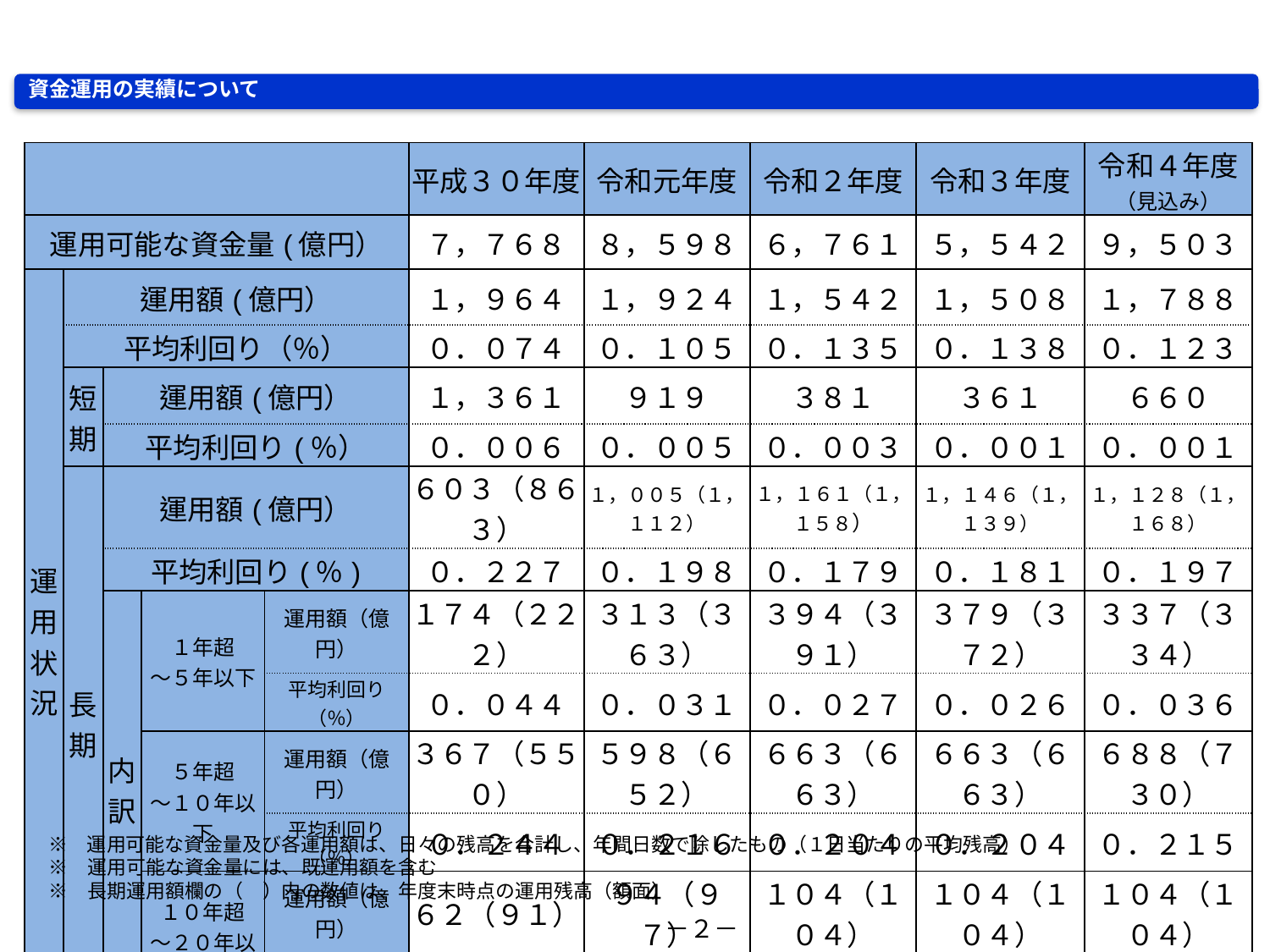

資金運用の実績について
|  |  |  |  |  | 平成３０年度 | 令和元年度 | 令和２年度 | 令和３年度 | 令和４年度 （見込み） |
| --- | --- | --- | --- | --- | --- | --- | --- | --- | --- |
| 運用可能な資金量(億円） |  |  |  |  | ７，７６８ | ８，５９８ | ６，７６１ | ５，５４２ | ９，５０３ |
| 運 用 状 況 | 運用額(億円） |  |  |  | １，９６４ | １，９２４ | １，５４２ | １，５０８ | １，７８８ |
|  | 平均利回り（％） |  |  |  | ０．０７４ | ０．１０５ | ０．１３５ | ０．１３８ | ０．１２３ |
|  | 短 期 | 運用額(億円） |  |  | １，３６１ | ９１９ | ３８１ | ３６１ | ６６０ |
|  |  | 平均利回り(％） |  |  | ０．００６ | ０．００５ | ０．００３ | ０．００１ | ０．００１ |
|  | 長期 | 運用額(億円） |  |  | ６０３（８６３） | １，００５（１，１１２） | １，１６１（１，１５８） | １，１４６（１，１３９） | １，１２８（１，１６８） |
|  |  | 平均利回り(％) |  |  | ０．２２７ | ０．１９８ | ０．１７９ | ０．１８１ | ０．１９７ |
|  |  | 内 訳 | １年超 ～５年以下 | 運用額（億円） | １７４（２２２） | ３１３（３６３） | ３９４（３９１） | ３７９（３７２） | ３３７（３３４） |
|  |  |  |  | 平均利回り（％） | ０．０４４ | ０．０３１ | ０．０２７ | ０．０２６ | ０．０３６ |
|  |  |  | ５年超 ～１０年以下 | 運用額（億円） | ３６７（５５０） | ５９８（６５２） | ６６３（６６３） | ６６３（６６３） | ６８８（７３０） |
|  |  |  |  | 平均利回り（％） | ０．２４４ | ０．２１６ | ０．２０４ | ０．２０４ | ０．２１５ |
|  |  |  | １０年超 ～２０年以下 | 運用額（億円） | ６２（９１） | ９４（９７） | １０４（１０４） | １０４（１０４） | １０４（１０４） |
|  |  |  |  | 平均利回り（％） | ０．６４４ | ０．６３２ | ０．６００ | ０．５９９ | ０．５９９ |
　※　運用可能な資金量及び各運用額は、日々の残高を合計し、年間日数で除したもの（１日当たりの平均残高）
　※　運用可能な資金量には、既運用額を含む
　※　長期運用額欄の（　）内の数値は、年度末時点の運用残高（額面）
－２－